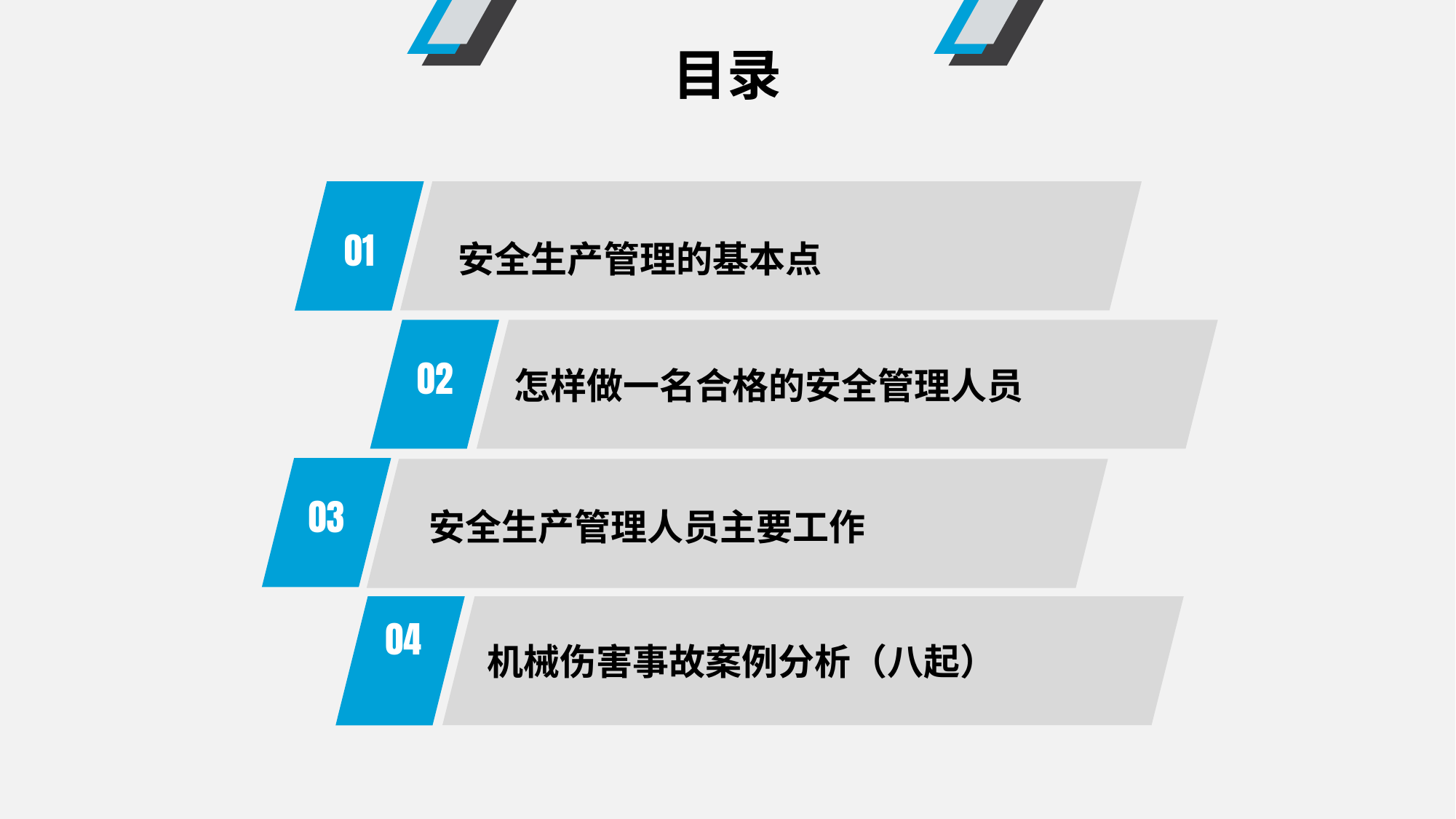

目录

01
安全生产管理的基本点

02
怎样做一名合格的安全管理人员

03
安全生产管理人员主要工作

04
机械伤害事故案例分析（八起）